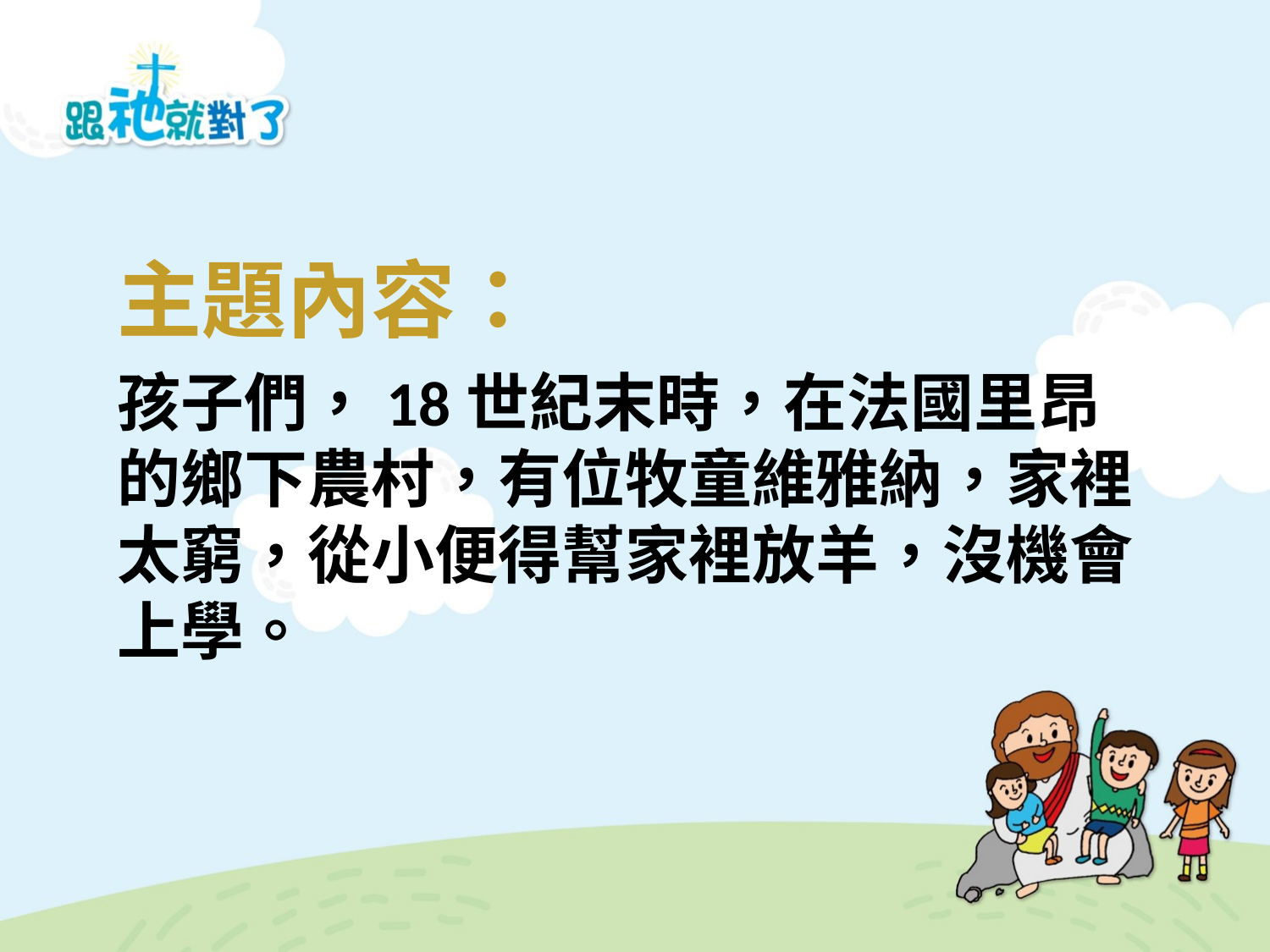

主題內容：
孩子們，18世紀末時，在法國里昂的鄉下農村，有位牧童維雅納，家裡太窮，從小便得幫家裡放羊，沒機會上學。